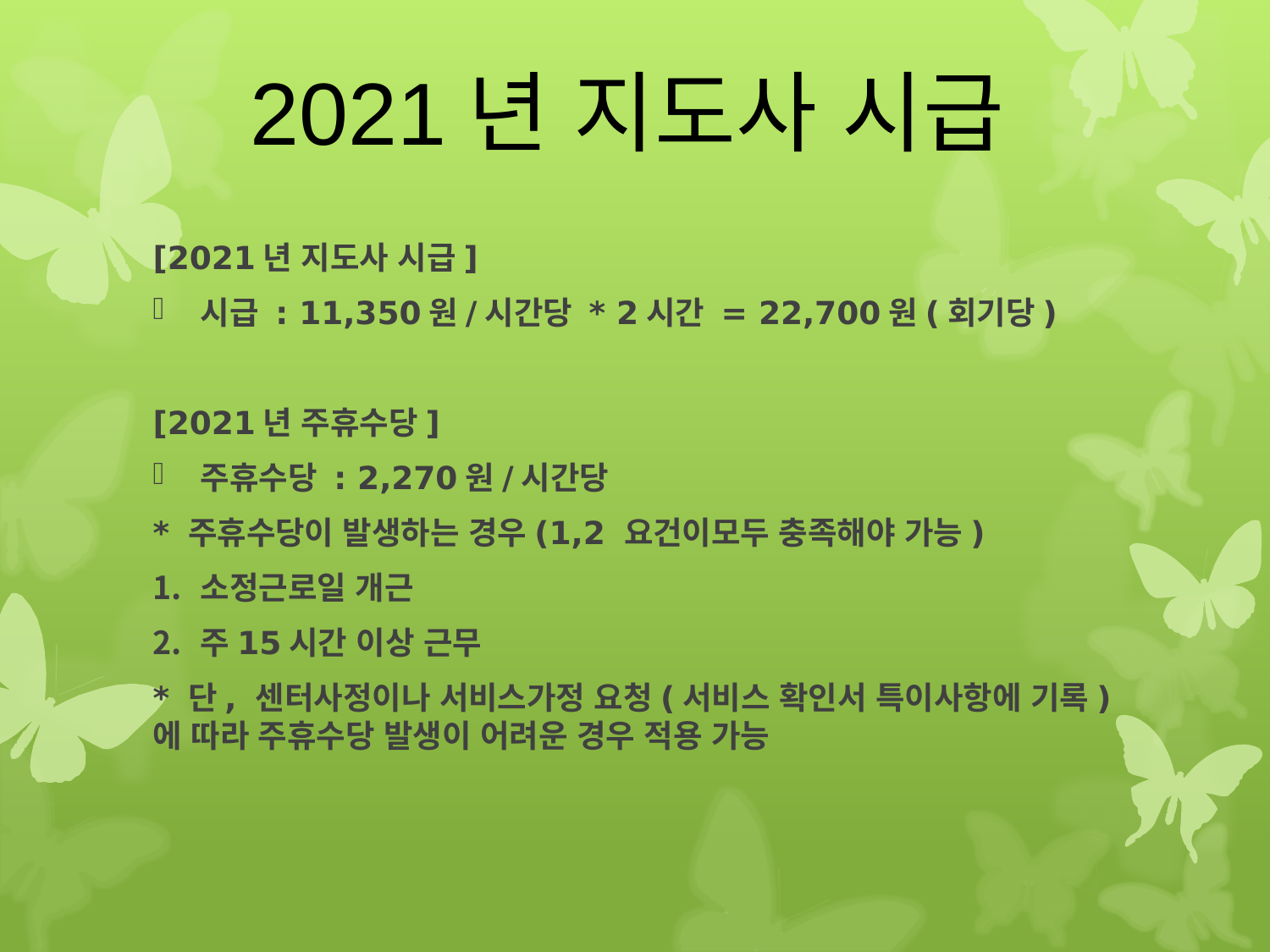

# 2021년 지도사 시급
[2021년 지도사 시급]
시급 : 11,350원/시간당 * 2시간 = 22,700원(회기당)

[2021년 주휴수당]
주휴수당 : 2,270원/시간당
* 주휴수당이 발생하는 경우(1,2 요건이모두 충족해야 가능)
소정근로일 개근
주15시간 이상 근무
* 단, 센터사정이나 서비스가정 요청(서비스 확인서 특이사항에 기록)에 따라 주휴수당 발생이 어려운 경우 적용 가능